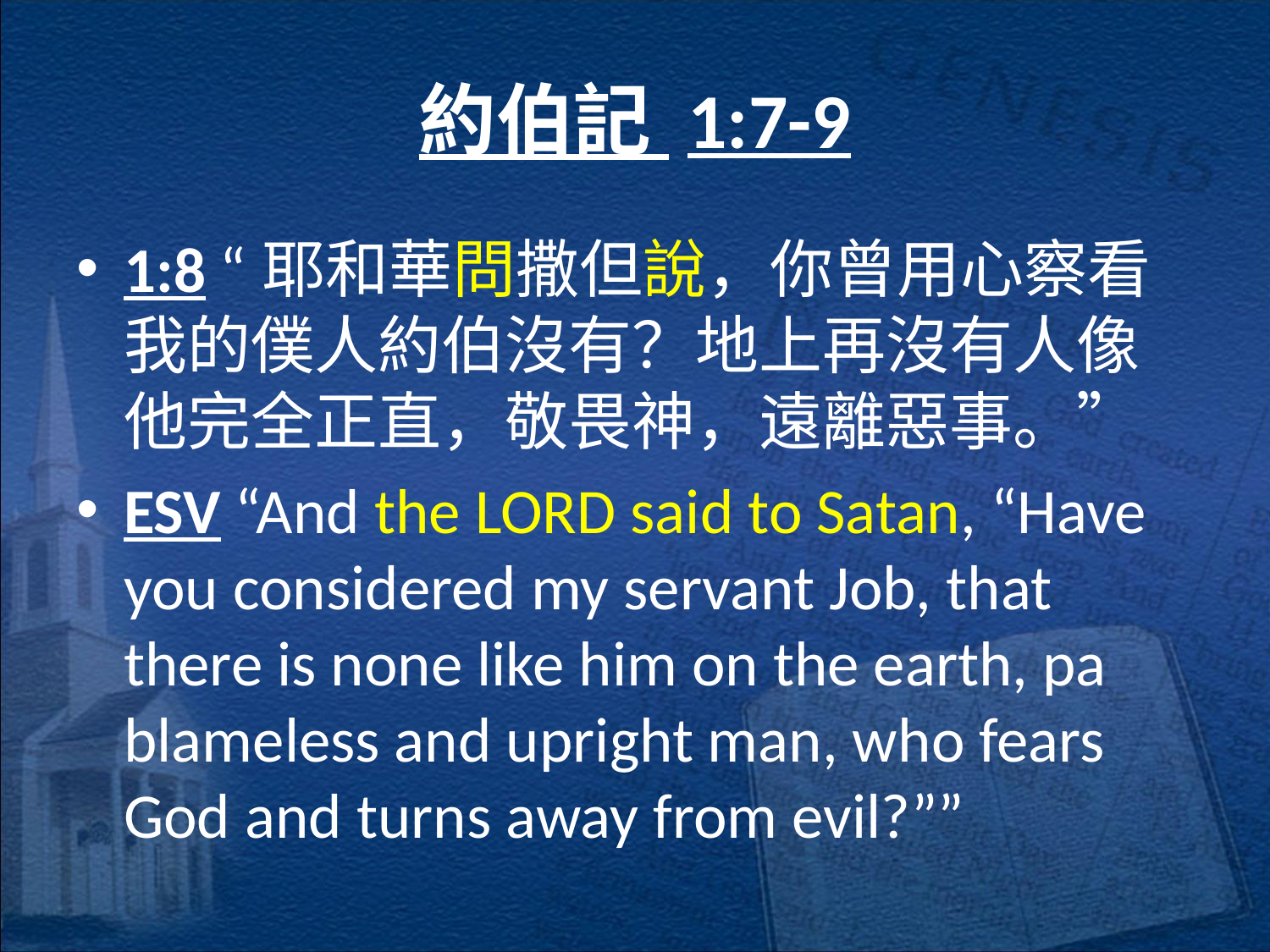

# 約伯記 1:7-9
1:8 “耶和華問撒但說，你曾用心察看我的僕人約伯沒有？地上再沒有人像他完全正直，敬畏神，遠離惡事。”
ESV “And the LORD said to Satan, “Have you considered my servant Job, that there is none like him on the earth, pa blameless and upright man, who fears God and turns away from evil?””